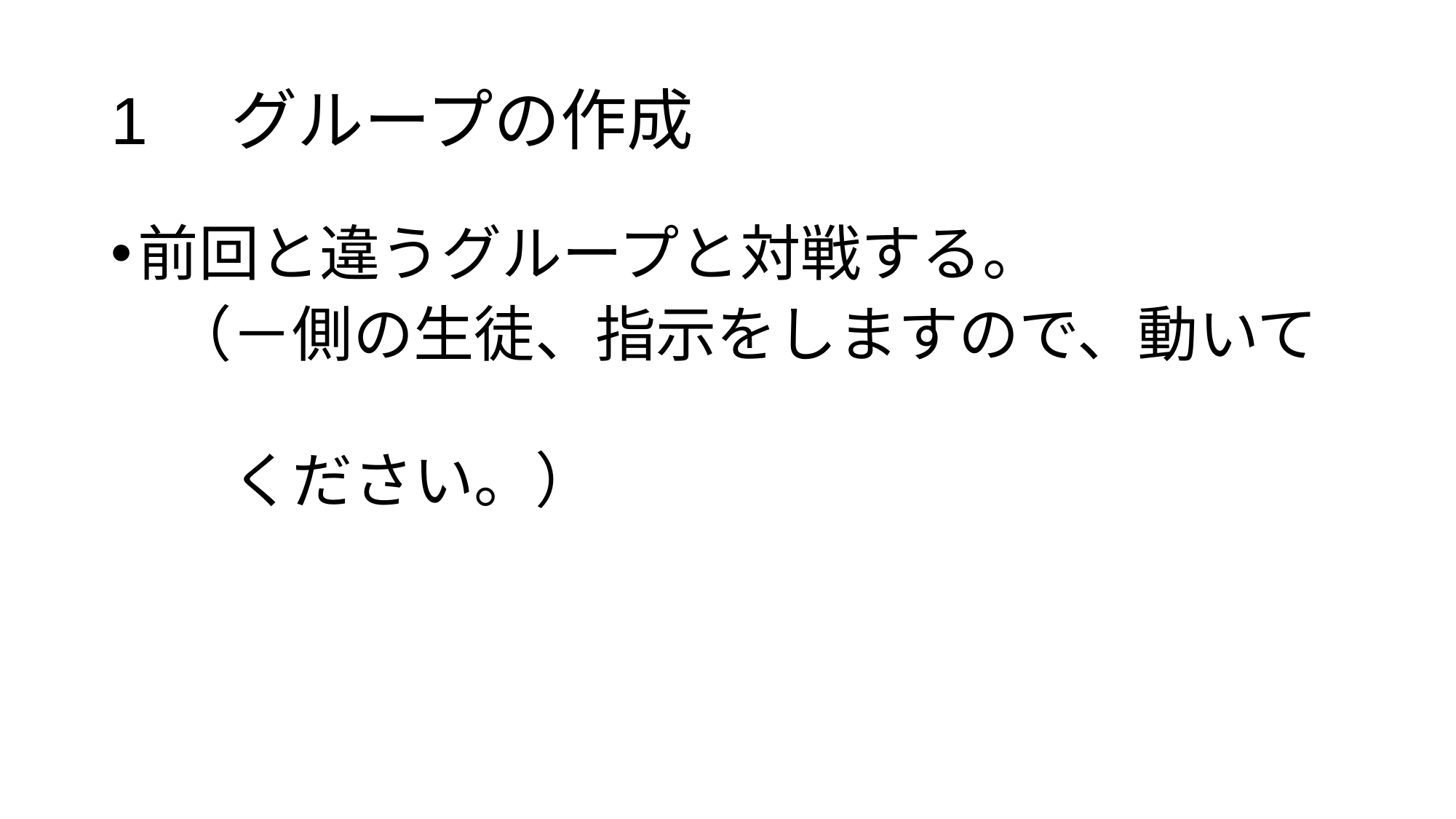

# 1　グループの作成
前回と違うグループと対戦する。
　（－側の生徒、指示をしますので、動いて
　　ください。）